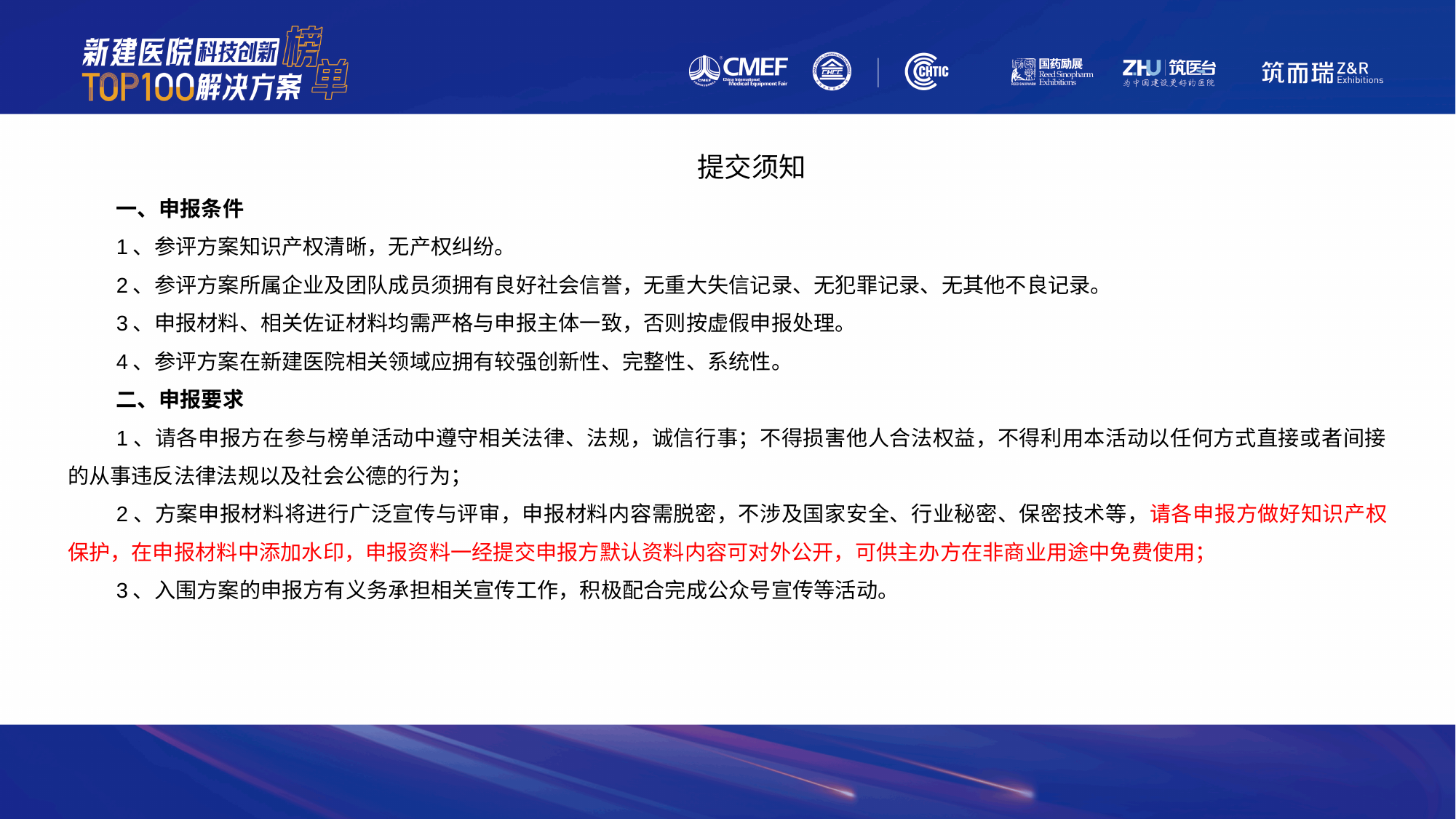

提交须知
一、申报条件
1、参评方案知识产权清晰，无产权纠纷。
2、参评方案所属企业及团队成员须拥有良好社会信誉，无重大失信记录、无犯罪记录、无其他不良记录。
3、申报材料、相关佐证材料均需严格与申报主体一致，否则按虚假申报处理。
4、参评方案在新建医院相关领域应拥有较强创新性、完整性、系统性。
二、申报要求
1、请各申报方在参与榜单活动中遵守相关法律、法规，诚信行事；不得损害他人合法权益，不得利用本活动以任何方式直接或者间接的从事违反法律法规以及社会公德的行为；
2、方案申报材料将进行广泛宣传与评审，申报材料内容需脱密，不涉及国家安全、行业秘密、保密技术等，请各申报方做好知识产权保护，在申报材料中添加水印，申报资料一经提交申报方默认资料内容可对外公开，可供主办方在非商业用途中免费使用；
3、入围方案的申报方有义务承担相关宣传工作，积极配合完成公众号宣传等活动。